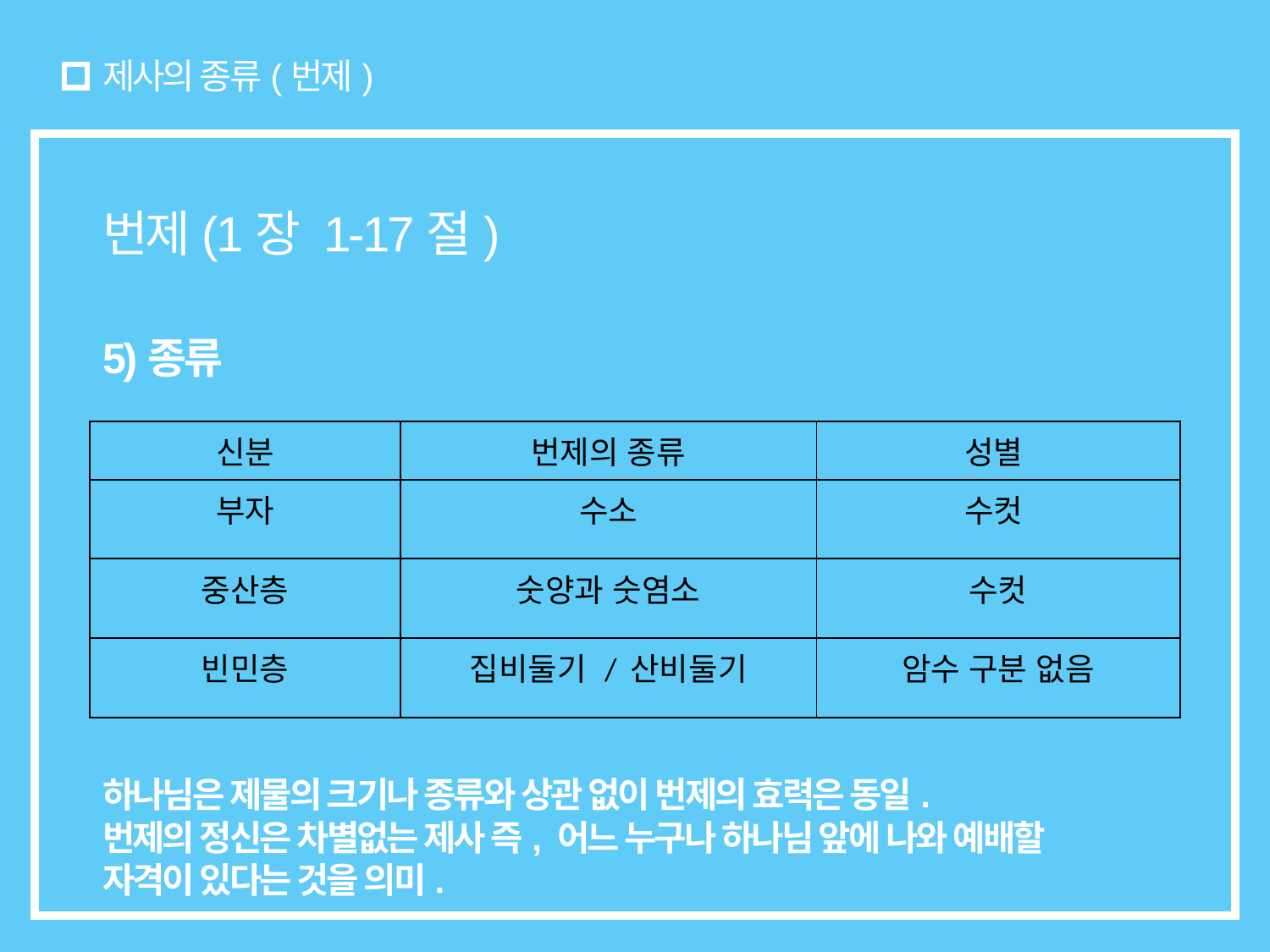

# 제사의 종류(번제)

번제(1장 1-17절)
5)종류

| 신분 | 번제의 종류 | 성별 |
| --- | --- | --- |
| 부자 | 수소 | 수컷 |
| 중산층 | 숫양과 숫염소 | 수컷 |
| 빈민층 | 집비둘기 / 산비둘기 | 암수 구분 없음 |
하나님은 제물의 크기나 종류와 상관 없이 번제의 효력은 동일.
번제의 정신은 차별없는 제사 즉, 어느 누구나 하나님 앞에 나와 예배할
자격이 있다는 것을 의미.